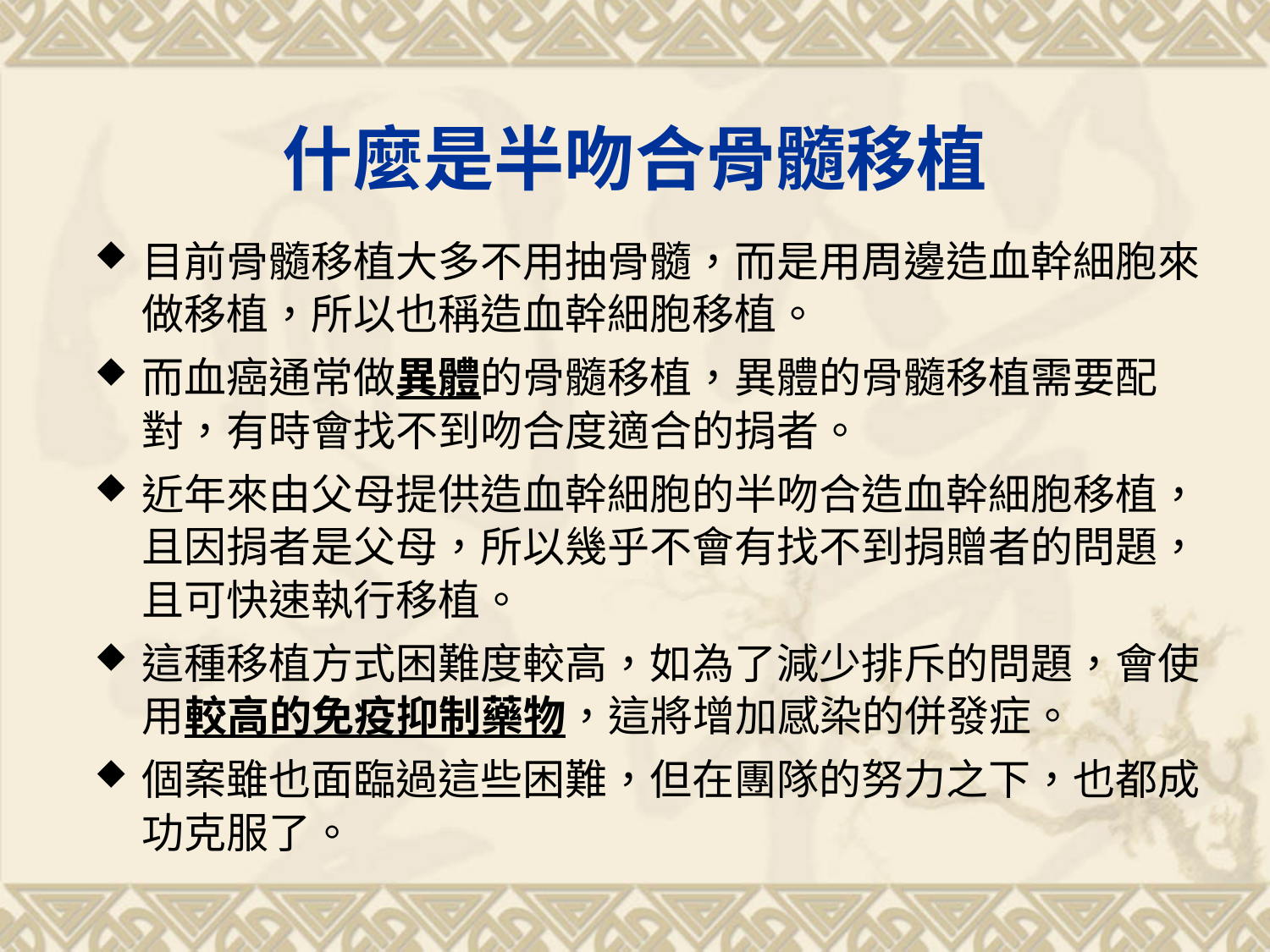

# 什麼是半吻合骨髓移植
目前骨髓移植大多不用抽骨髓，而是用周邊造血幹細胞來做移植，所以也稱造血幹細胞移植。
而血癌通常做異體的骨髓移植，異體的骨髓移植需要配對，有時會找不到吻合度適合的捐者。
近年來由父母提供造血幹細胞的半吻合造血幹細胞移植，且因捐者是父母，所以幾乎不會有找不到捐贈者的問題，且可快速執行移植。
這種移植方式困難度較高，如為了減少排斥的問題，會使用較高的免疫抑制藥物，這將增加感染的併發症。
個案雖也面臨過這些困難，但在團隊的努力之下，也都成功克服了。